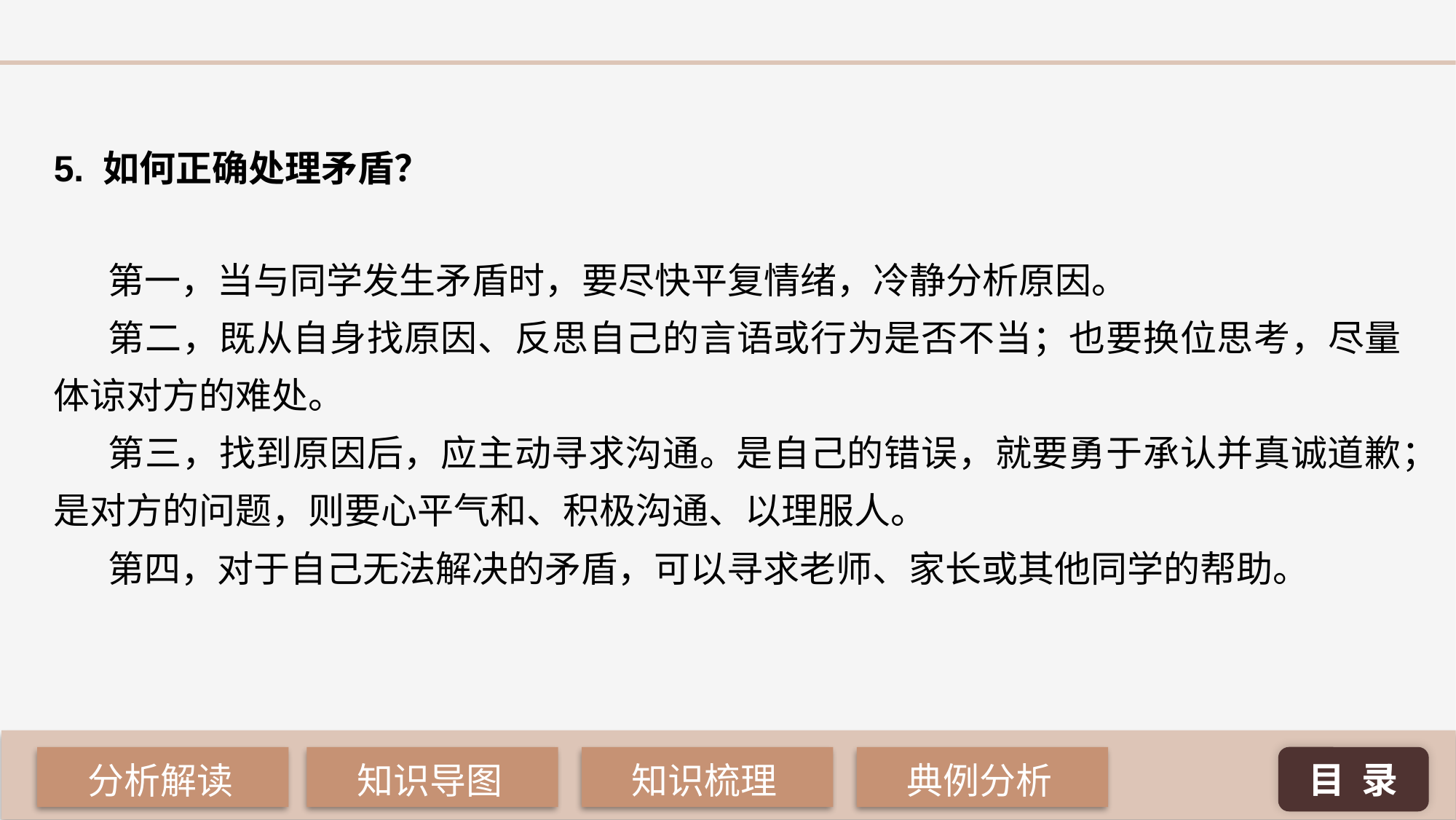

5. 如何正确处理矛盾？
第一，当与同学发生矛盾时，要尽快平复情绪，冷静分析原因。
第二，既从自身找原因、反思自己的言语或行为是否不当；也要换位思考，尽量体谅对方的难处。
第三，找到原因后，应主动寻求沟通。是自己的错误，就要勇于承认并真诚道歉；是对方的问题，则要心平气和、积极沟通、以理服人。
第四，对于自己无法解决的矛盾，可以寻求老师、家长或其他同学的帮助。